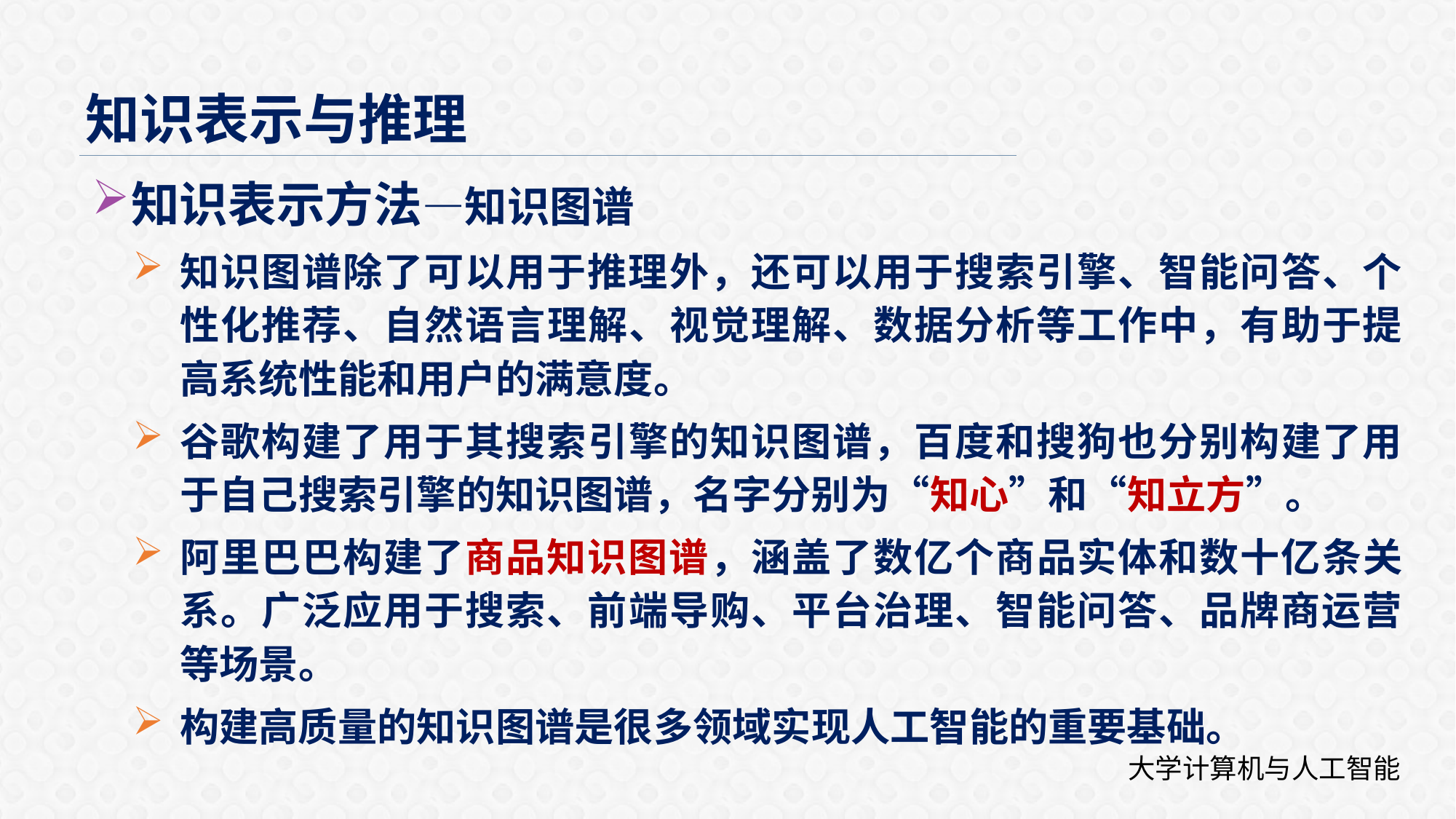

知识表示与推理
知识表示方法—知识图谱
知识图谱除了可以用于推理外，还可以用于搜索引擎、智能问答、个性化推荐、自然语言理解、视觉理解、数据分析等工作中，有助于提高系统性能和用户的满意度。
谷歌构建了用于其搜索引擎的知识图谱，百度和搜狗也分别构建了用于自己搜索引擎的知识图谱，名字分别为“知心”和“知立方”。
阿里巴巴构建了商品知识图谱，涵盖了数亿个商品实体和数十亿条关系。广泛应用于搜索、前端导购、平台治理、智能问答、品牌商运营等场景。
构建高质量的知识图谱是很多领域实现人工智能的重要基础。